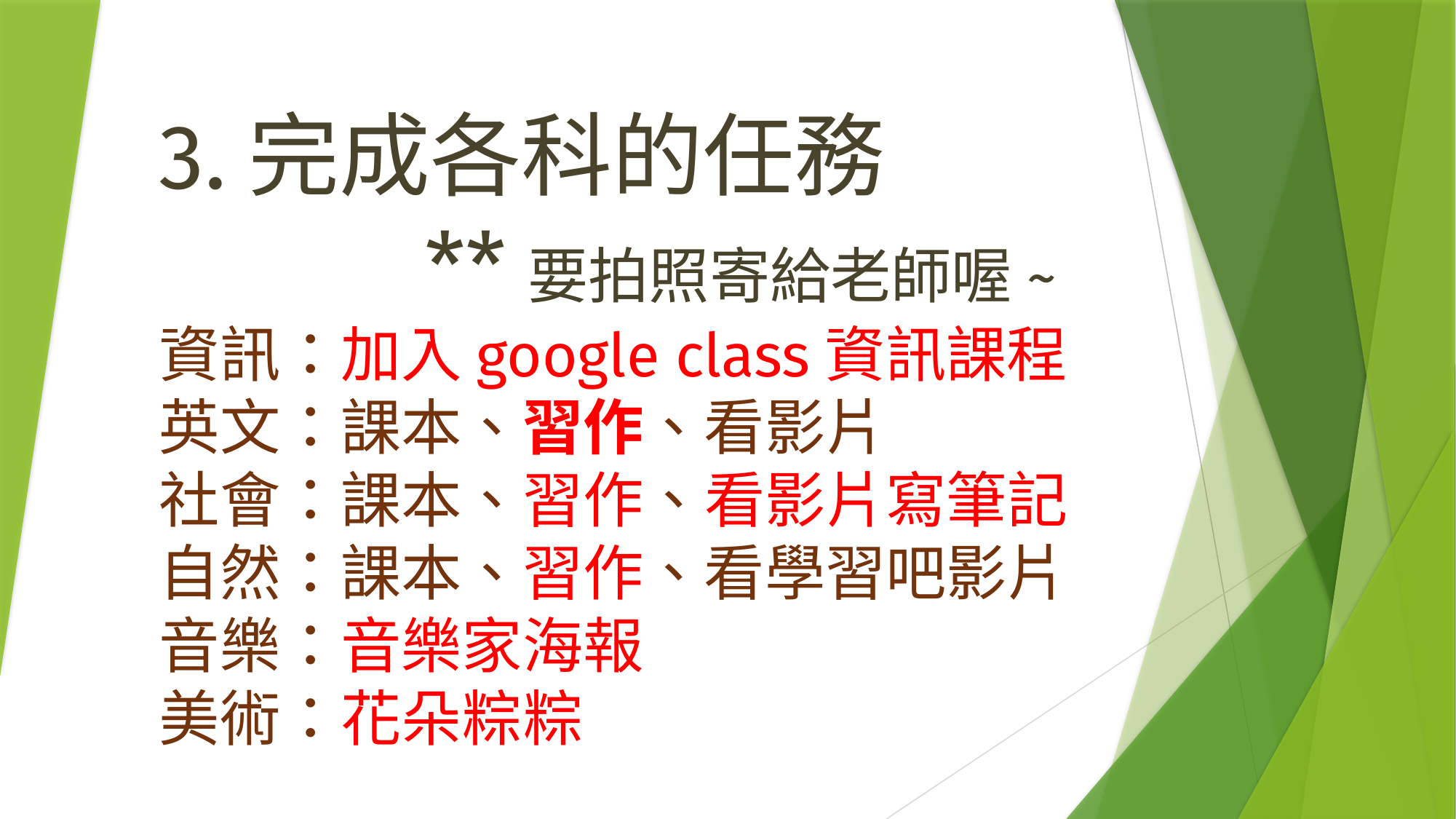

# 3.完成各科的任務 **要拍照寄給老師喔~ 資訊：加入google class資訊課程 英文：課本、習作、看影片 社會：課本、習作、看影片寫筆記 自然：課本、習作、看學習吧影片 音樂：音樂家海報 美術：花朵粽粽